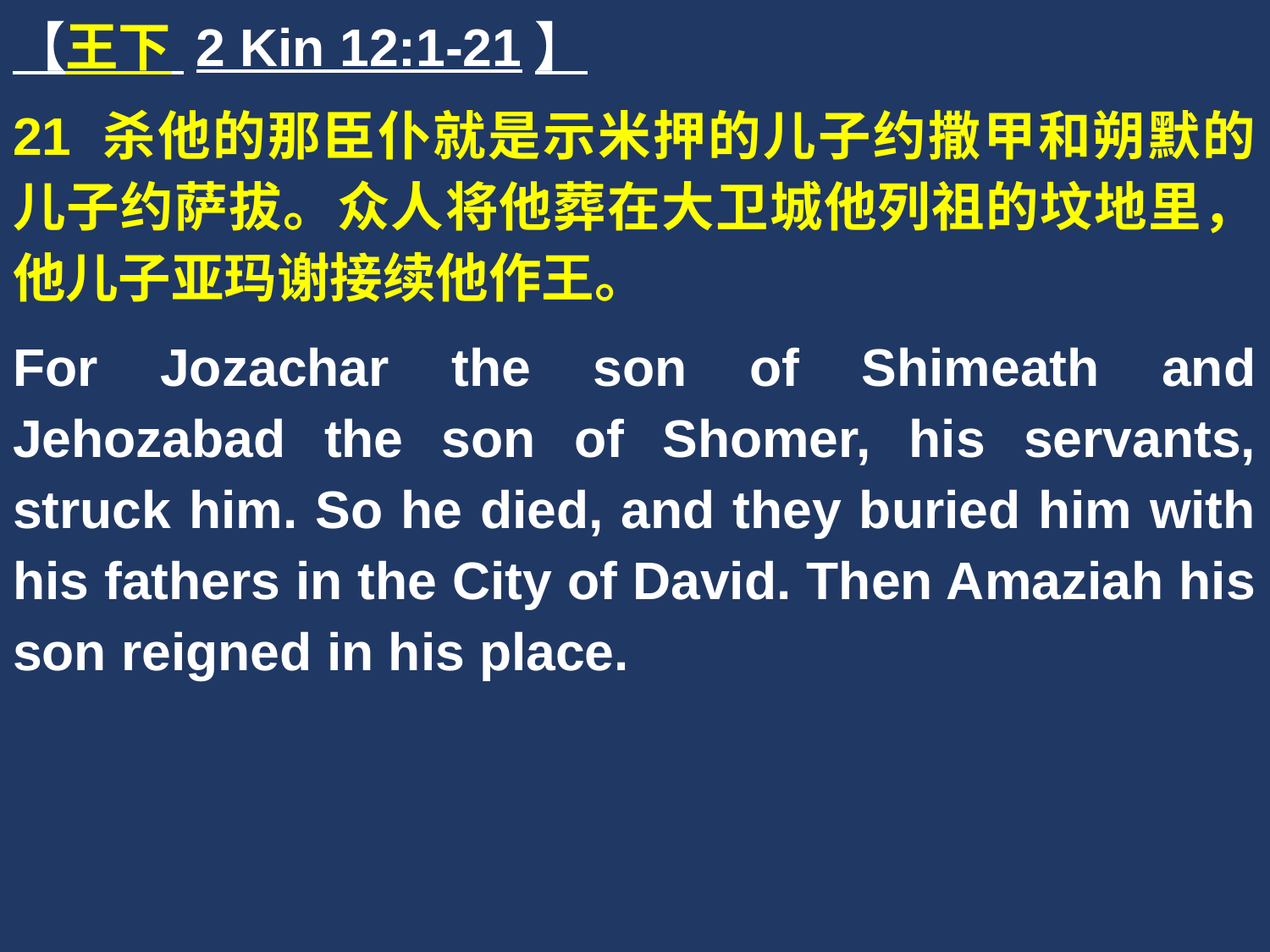

【王下 2 Kin 12:1-21】
21 杀他的那臣仆就是示米押的儿子约撒甲和朔默的儿子约萨拔。众人将他葬在大卫城他列祖的坟地里，他儿子亚玛谢接续他作王。
For Jozachar the son of Shimeath and Jehozabad the son of Shomer, his servants, struck him. So he died, and they buried him with his fathers in the City of David. Then Amaziah his son reigned in his place.